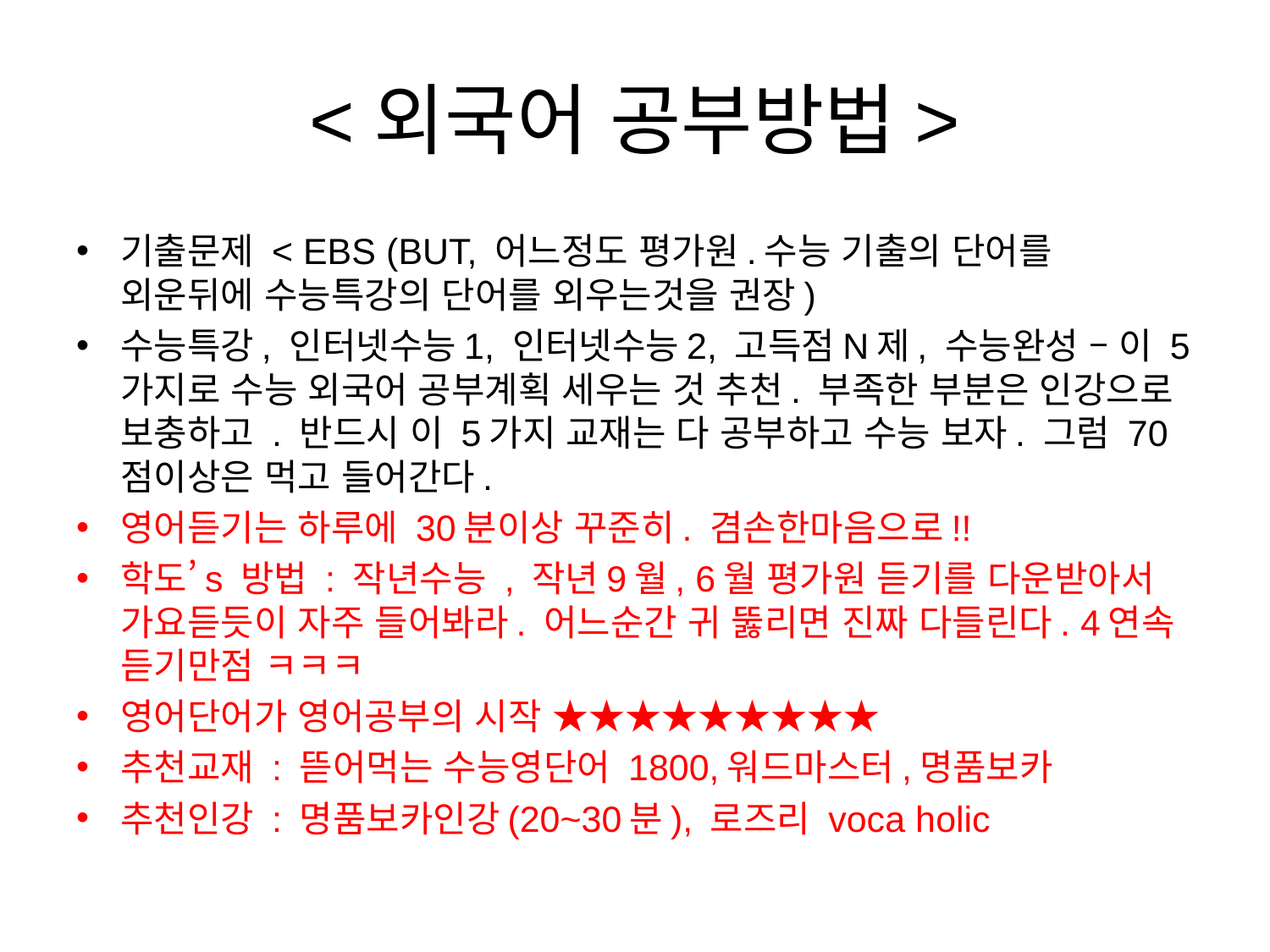

# <외국어 공부방법>
기출문제 < EBS (BUT, 어느정도 평가원.수능 기출의 단어를 외운뒤에 수능특강의 단어를 외우는것을 권장)
수능특강, 인터넷수능1, 인터넷수능2, 고득점N제, 수능완성 – 이 5가지로 수능 외국어 공부계획 세우는 것 추천. 부족한 부분은 인강으로 보충하고 . 반드시 이 5가지 교재는 다 공부하고 수능 보자. 그럼 70점이상은 먹고 들어간다.
영어듣기는 하루에 30분이상 꾸준히. 겸손한마음으로!!
학도’s 방법 : 작년수능 , 작년9월, 6월 평가원 듣기를 다운받아서 가요듣듯이 자주 들어봐라. 어느순간 귀 뚫리면 진짜 다들린다. 4연속 듣기만점 ㅋㅋㅋ
영어단어가 영어공부의 시작 ★★★★★★★★★
추천교재 : 뜯어먹는 수능영단어 1800,워드마스터,명품보카
추천인강 : 명품보카인강(20~30분), 로즈리 voca holic